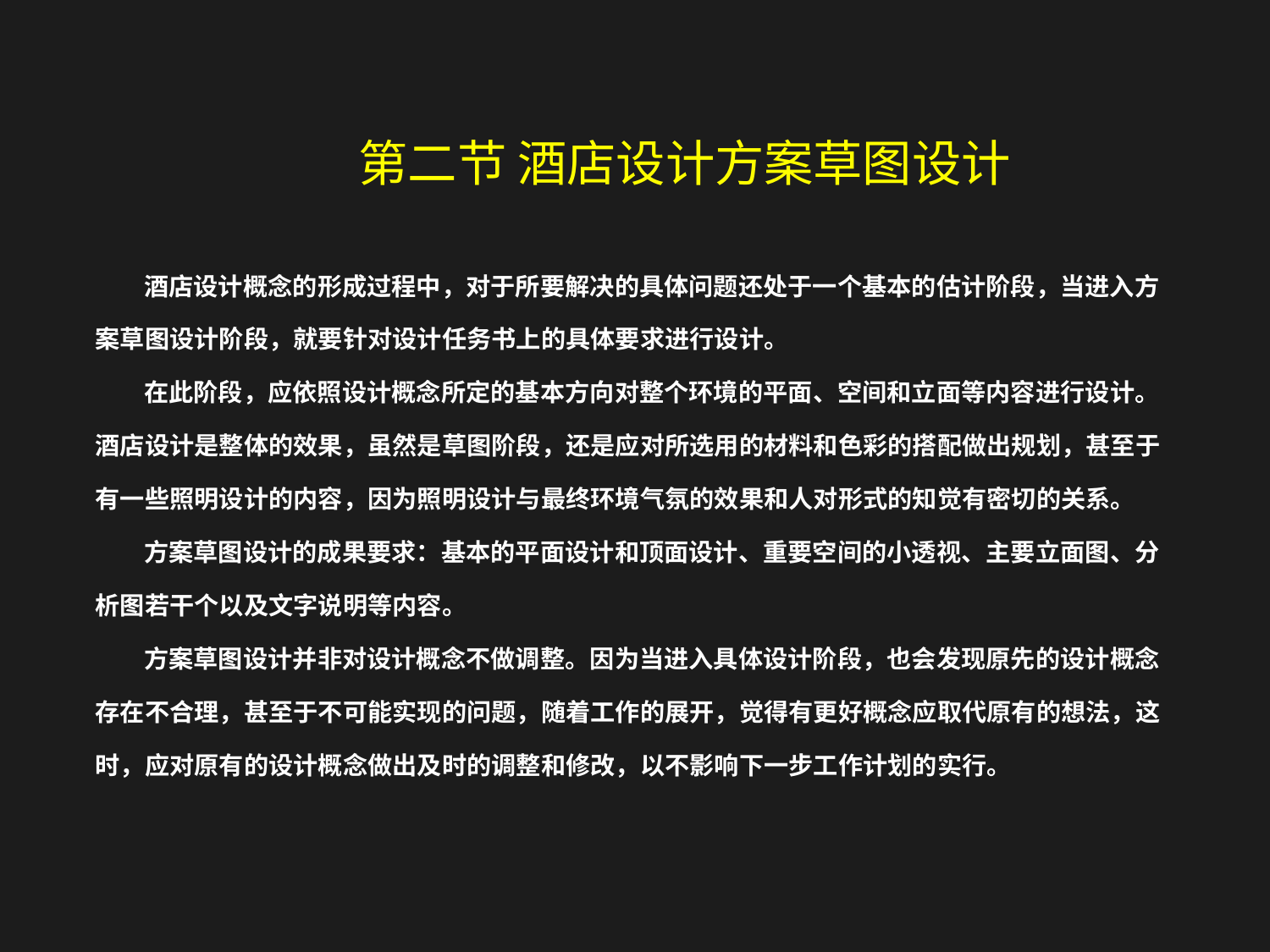

第二节 酒店设计方案草图设计
 酒店设计概念的形成过程中，对于所要解决的具体问题还处于一个基本的估计阶段，当进入方案草图设计阶段，就要针对设计任务书上的具体要求进行设计。
 在此阶段，应依照设计概念所定的基本方向对整个环境的平面、空间和立面等内容进行设计。酒店设计是整体的效果，虽然是草图阶段，还是应对所选用的材料和色彩的搭配做出规划，甚至于有一些照明设计的内容，因为照明设计与最终环境气氛的效果和人对形式的知觉有密切的关系。
 方案草图设计的成果要求：基本的平面设计和顶面设计、重要空间的小透视、主要立面图、分析图若干个以及文字说明等内容。
 方案草图设计并非对设计概念不做调整。因为当进入具体设计阶段，也会发现原先的设计概念存在不合理，甚至于不可能实现的问题，随着工作的展开，觉得有更好概念应取代原有的想法，这时，应对原有的设计概念做出及时的调整和修改，以不影响下一步工作计划的实行。